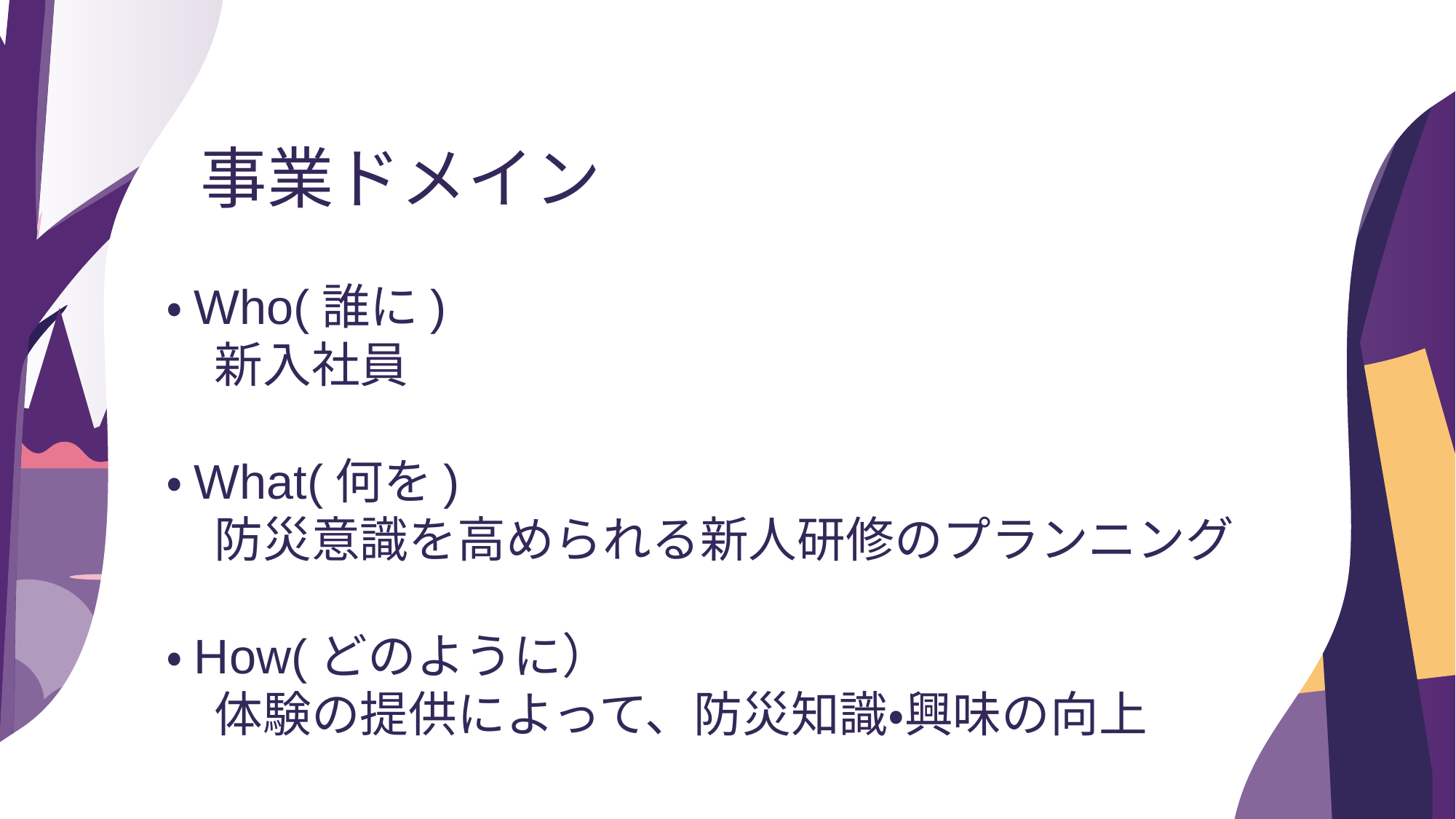

事業ドメイン
・Who(誰に)
　新入社員

・What(何を)
　防災意識を高められる新人研修のプランニング

・How(どのように）
　体験の提供によって、防災知識・興味の向上